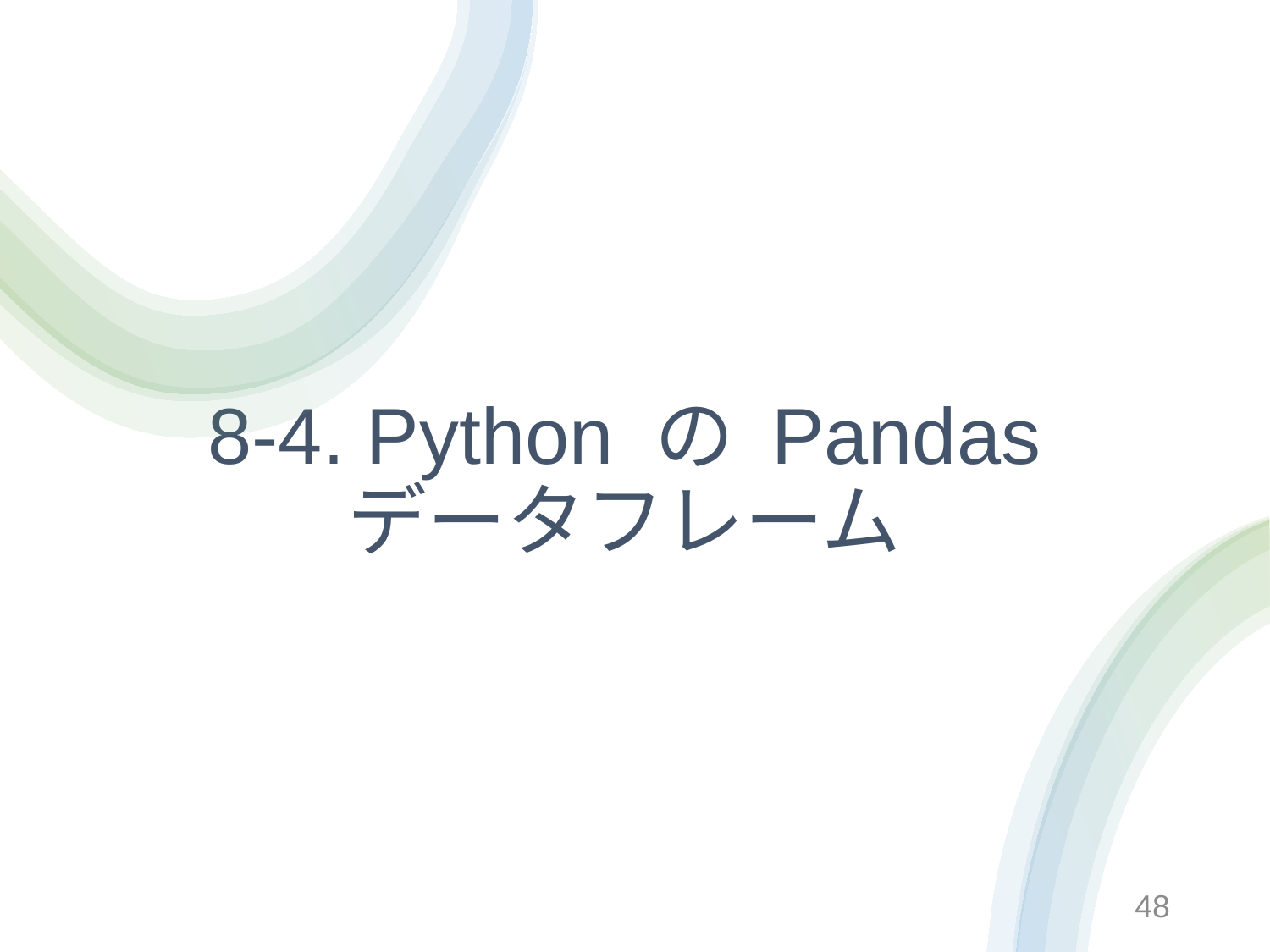

# 8-4. Python の Pandas データフレーム

48